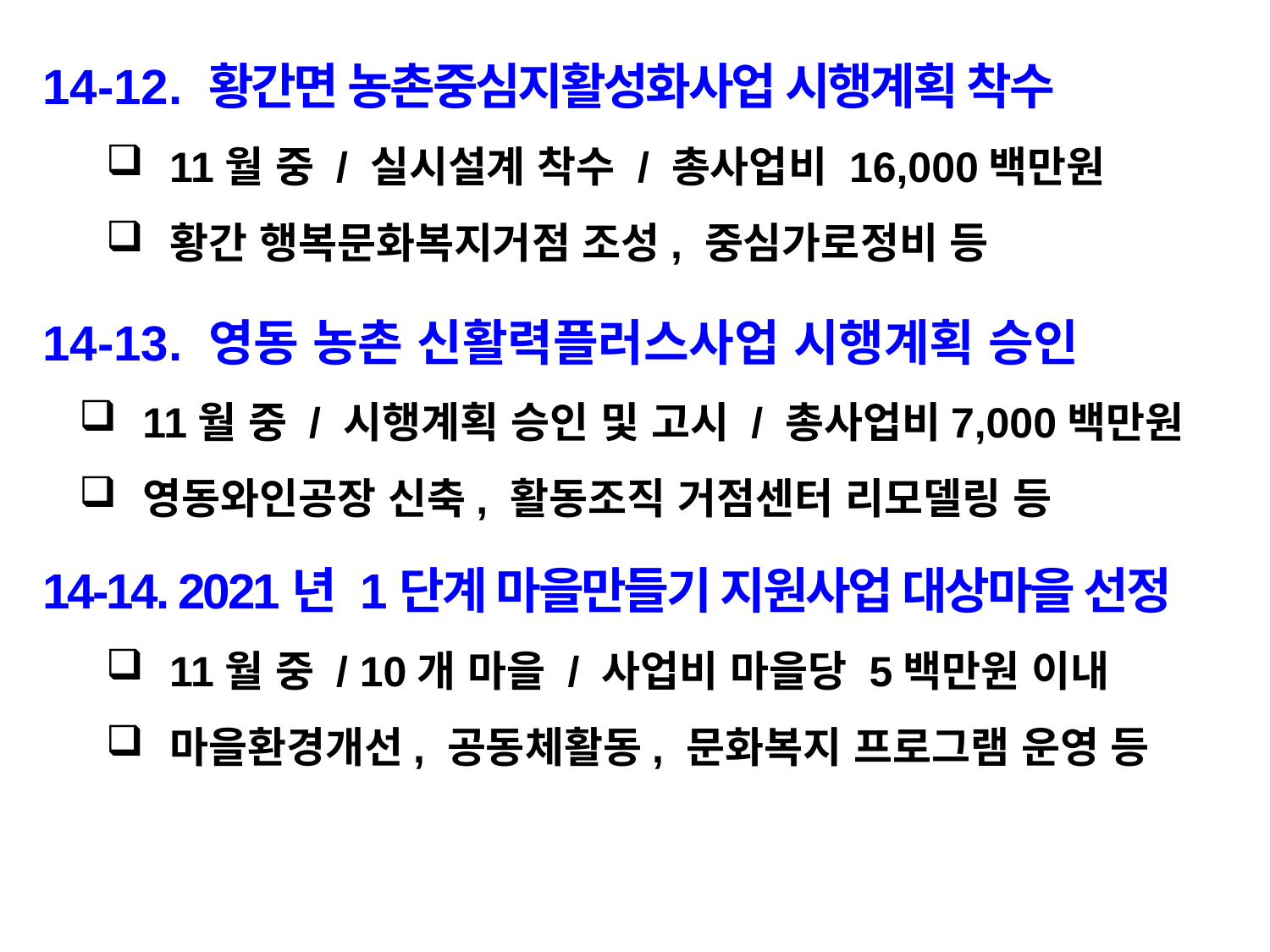

14-12. 황간면 농촌중심지활성화사업 시행계획 착수
11월 중 / 실시설계 착수 / 총사업비 16,000백만원
황간 행복문화복지거점 조성, 중심가로정비 등
14-13. 영동 농촌 신활력플러스사업 시행계획 승인
11월 중 / 시행계획 승인 및 고시 / 총사업비7,000백만원
영동와인공장 신축, 활동조직 거점센터 리모델링 등

14-14. 2021년 1단계 마을만들기 지원사업 대상마을 선정
11월 중 / 10개 마을 / 사업비 마을당 5백만원 이내
마을환경개선, 공동체활동, 문화복지 프로그램 운영 등